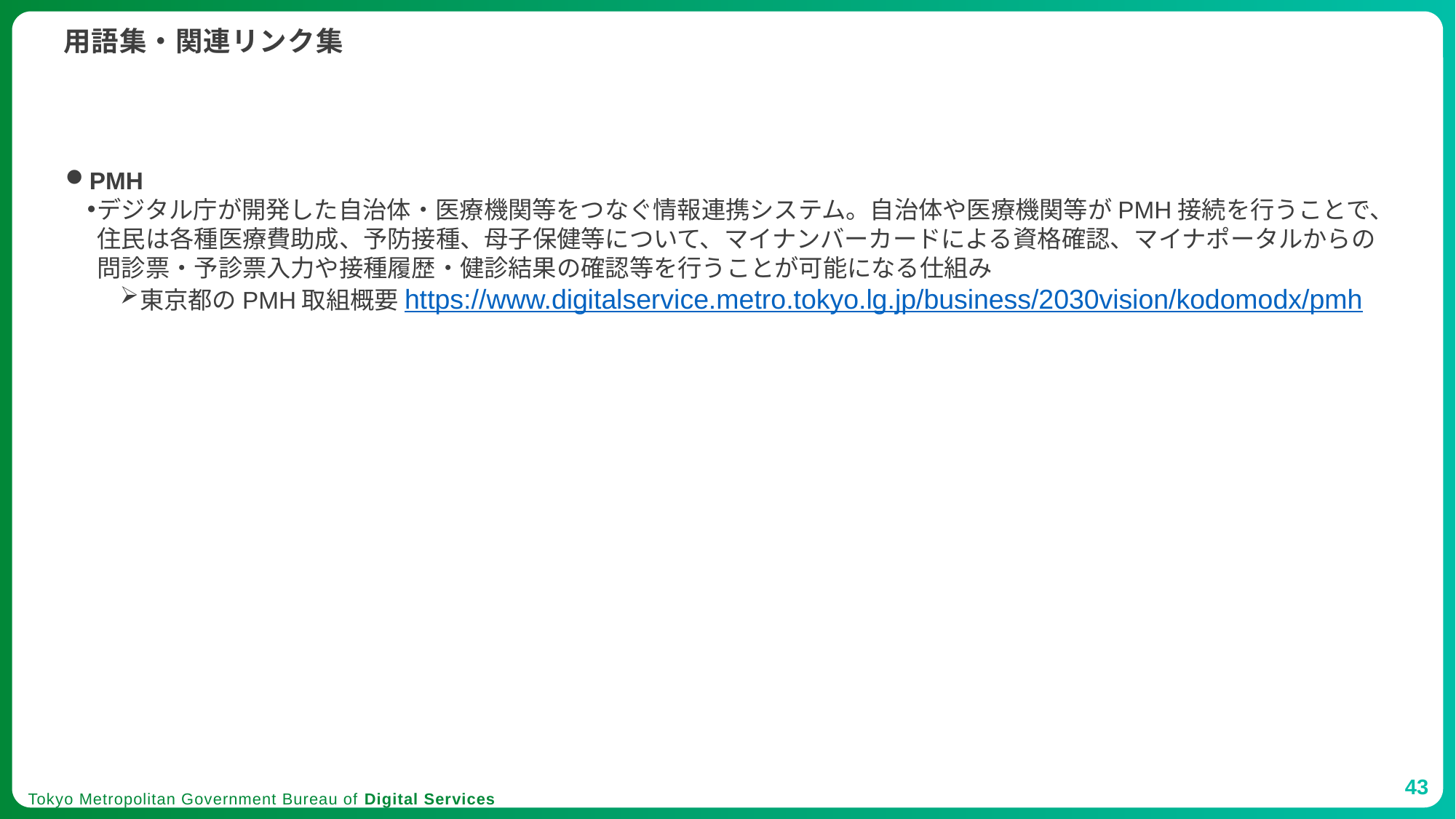

用語集・関連リンク集
PMH
デジタル庁が開発した自治体・医療機関等をつなぐ情報連携システム。自治体や医療機関等がPMH接続を行うことで、住民は各種医療費助成、予防接種、母子保健等について、マイナンバーカードによる資格確認、マイナポータルからの問診票・予診票入力や接種履歴・健診結果の確認等を行うことが可能に​なる仕組み
東京都のPMH取組概要https://www.digitalservice.metro.tokyo.lg.jp/business/2030vision/kodomodx/pmh​

43